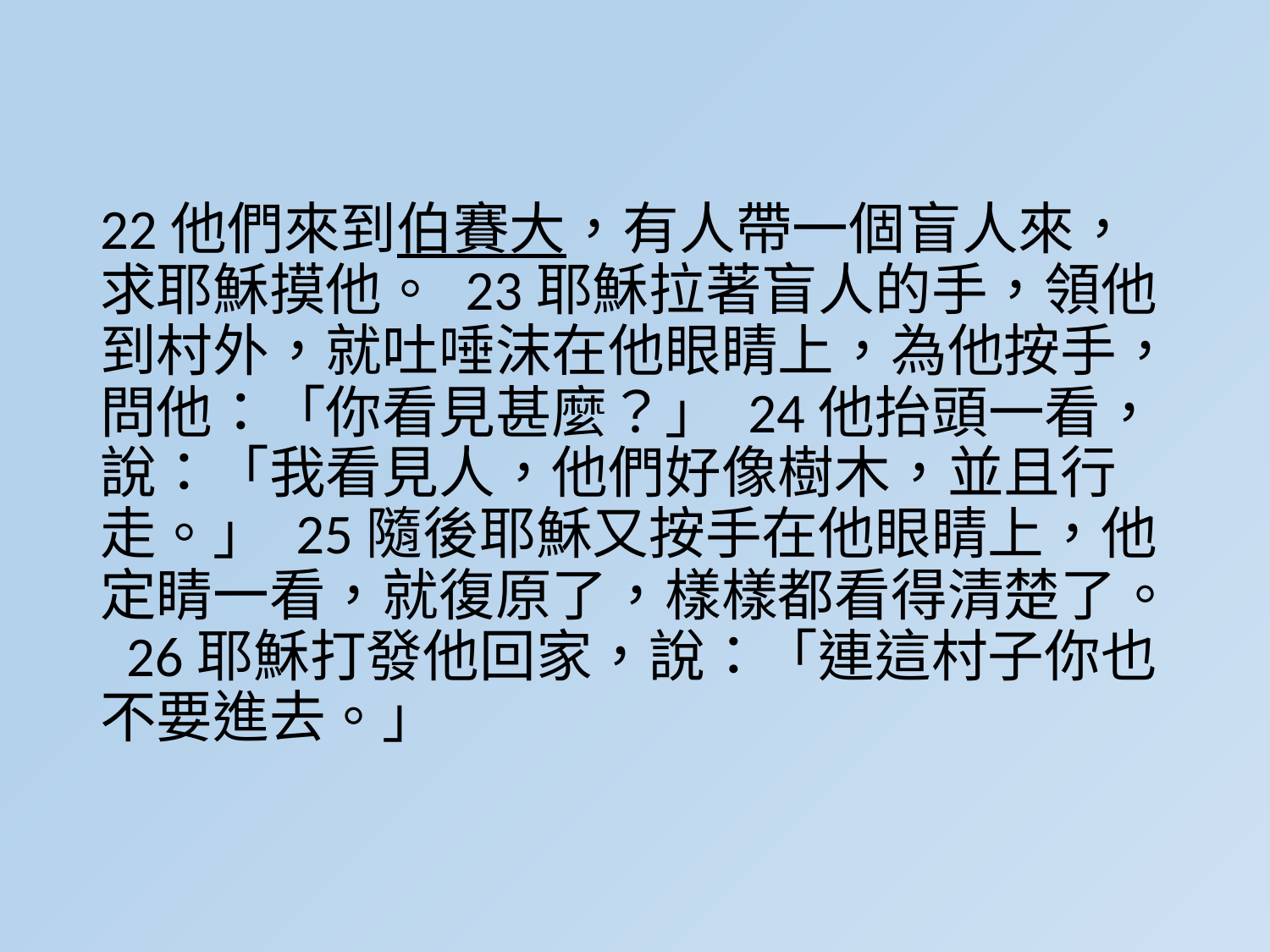

#
22他們來到伯賽大，有人帶一個盲人來，求耶穌摸他。 23耶穌拉著盲人的手，領他到村外，就吐唾沫在他眼睛上，為他按手，問他：「你看見甚麼？」 24他抬頭一看，說：「我看見人，他們好像樹木，並且行走。」 25隨後耶穌又按手在他眼睛上，他定睛一看，就復原了，樣樣都看得清楚了。 26耶穌打發他回家，說：「連這村子你也不要進去。」